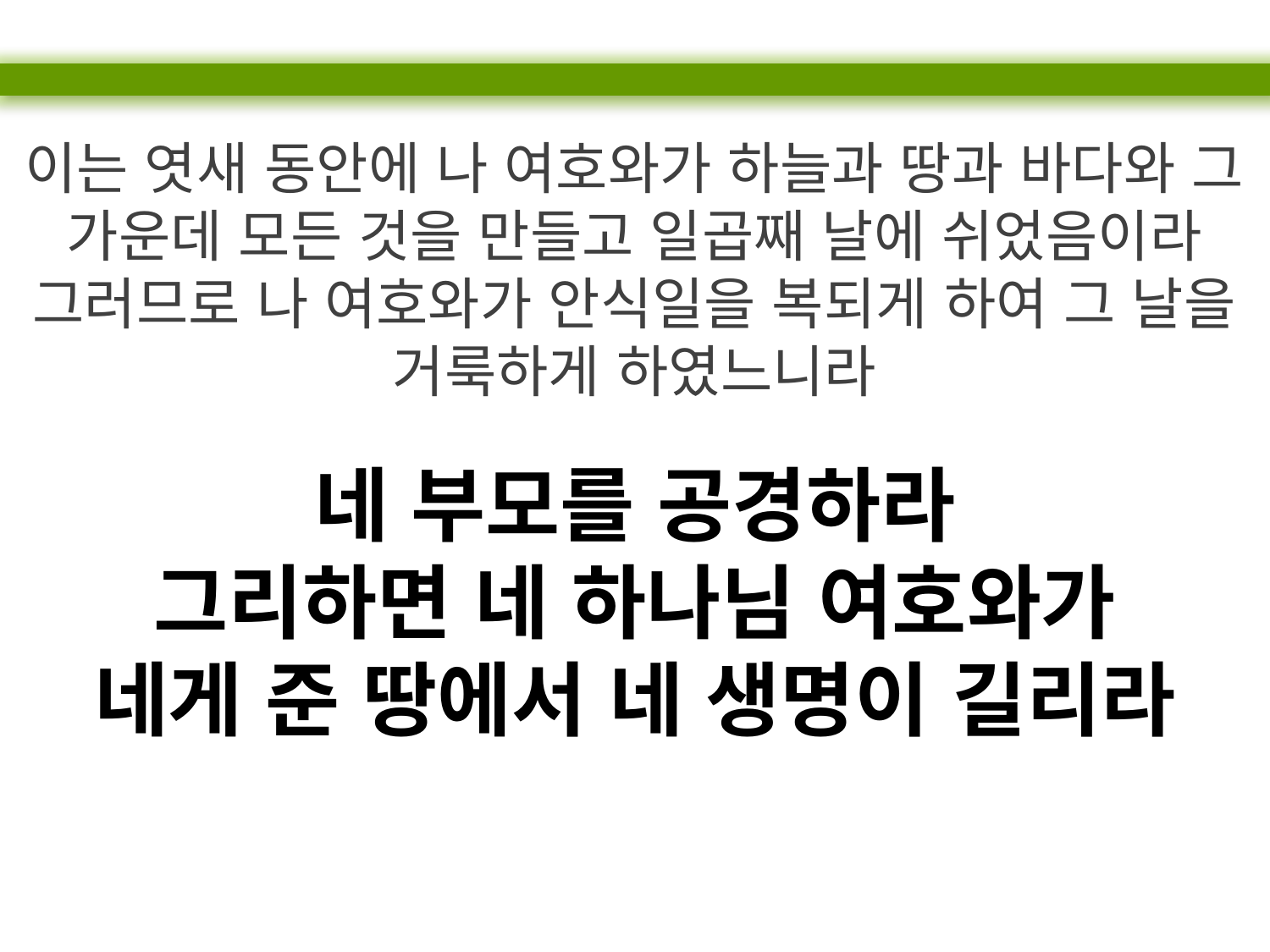

이는 엿새 동안에 나 여호와가 하늘과 땅과 바다와 그 가운데 모든 것을 만들고 일곱째 날에 쉬었음이라 그러므로 나 여호와가 안식일을 복되게 하여 그 날을 거룩하게 하였느니라
네 부모를 공경하라
그리하면 네 하나님 여호와가
네게 준 땅에서 네 생명이 길리라